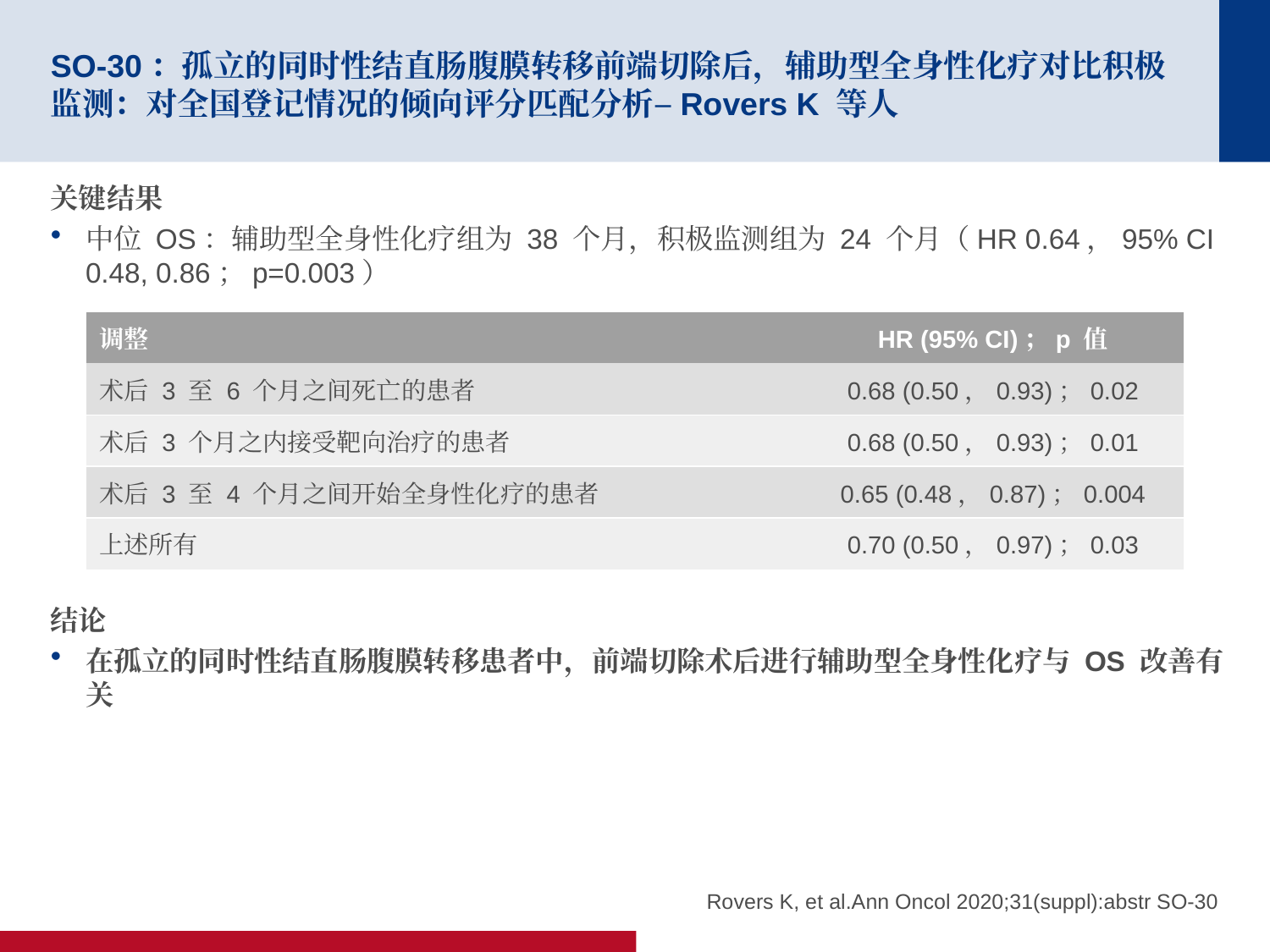

# SO-30：孤立的同时性结直肠腹膜转移前端切除后，辅助型全身性化疗对比积极监测：对全国登记情况的倾向评分匹配分析–Rovers K 等人
关键结果
中位 OS：辅助型全身性化疗组为 38 个月，积极监测组为 24 个月（HR 0.64，95% CI 0.48, 0.86；p=0.003）
结论
在孤立的同时性结直肠腹膜转移患者中，前端切除术后进行辅助型全身性化疗与 OS 改善有关

| 调整 | HR (95% CI)；p 值 |
| --- | --- |
| 术后 3 至 6 个月之间死亡的患者 | 0.68 (0.50，0.93)；0.02 |
| 术后 3 个月之内接受靶向治疗的患者 | 0.68 (0.50，0.93)；0.01 |
| 术后 3 至 4 个月之间开始全身性化疗的患者 | 0.65 (0.48，0.87)；0.004 |
| 上述所有 | 0.70 (0.50，0.97)；0.03 |
Rovers K, et al.Ann Oncol 2020;31(suppl):abstr SO-30